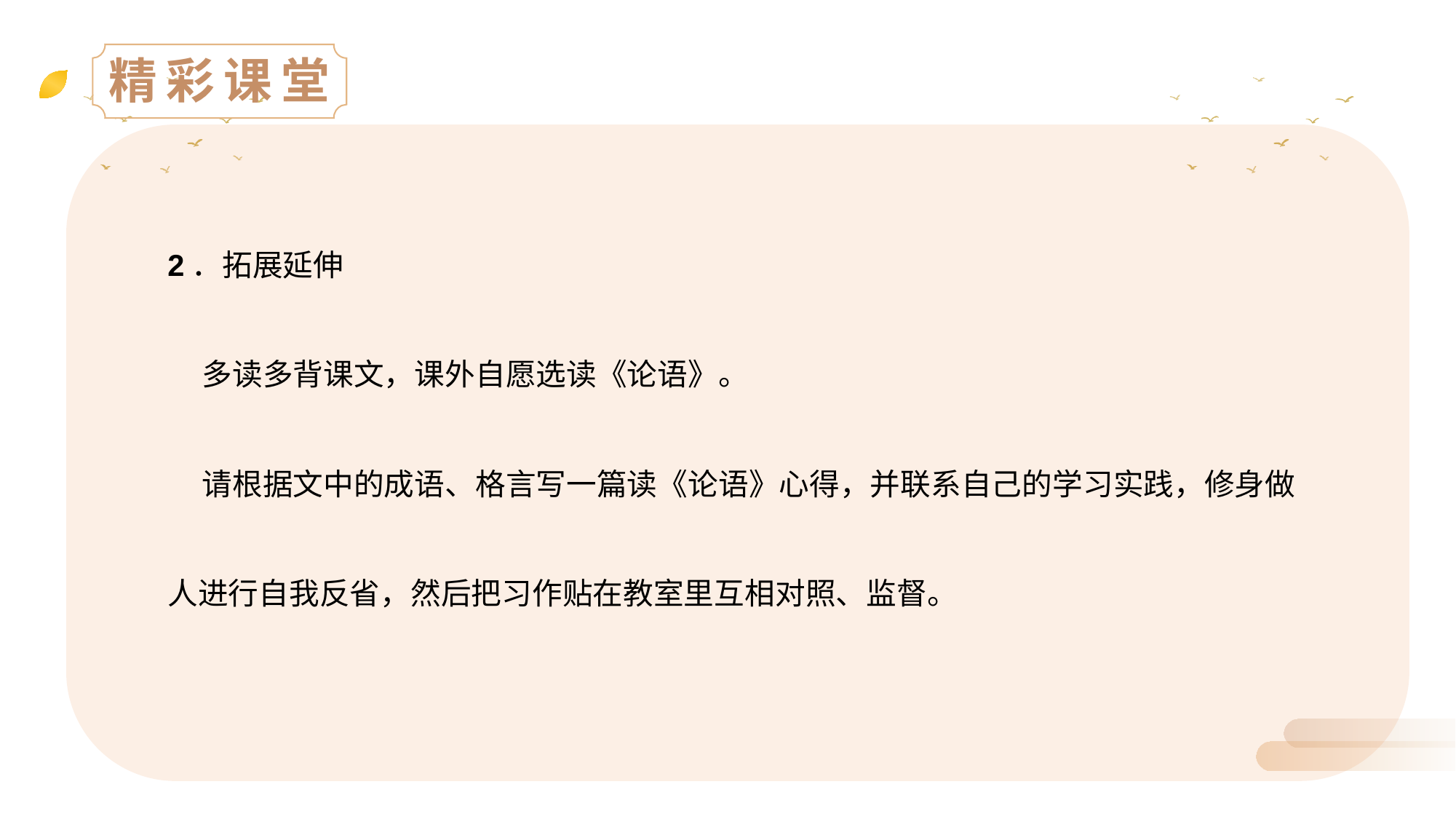

精彩课堂
2．拓展延伸
    多读多背课文，课外自愿选读《论语》。
    请根据文中的成语、格言写一篇读《论语》心得，并联系自己的学习实践，修身做人进行自我反省，然后把习作贴在教室里互相对照、监督。